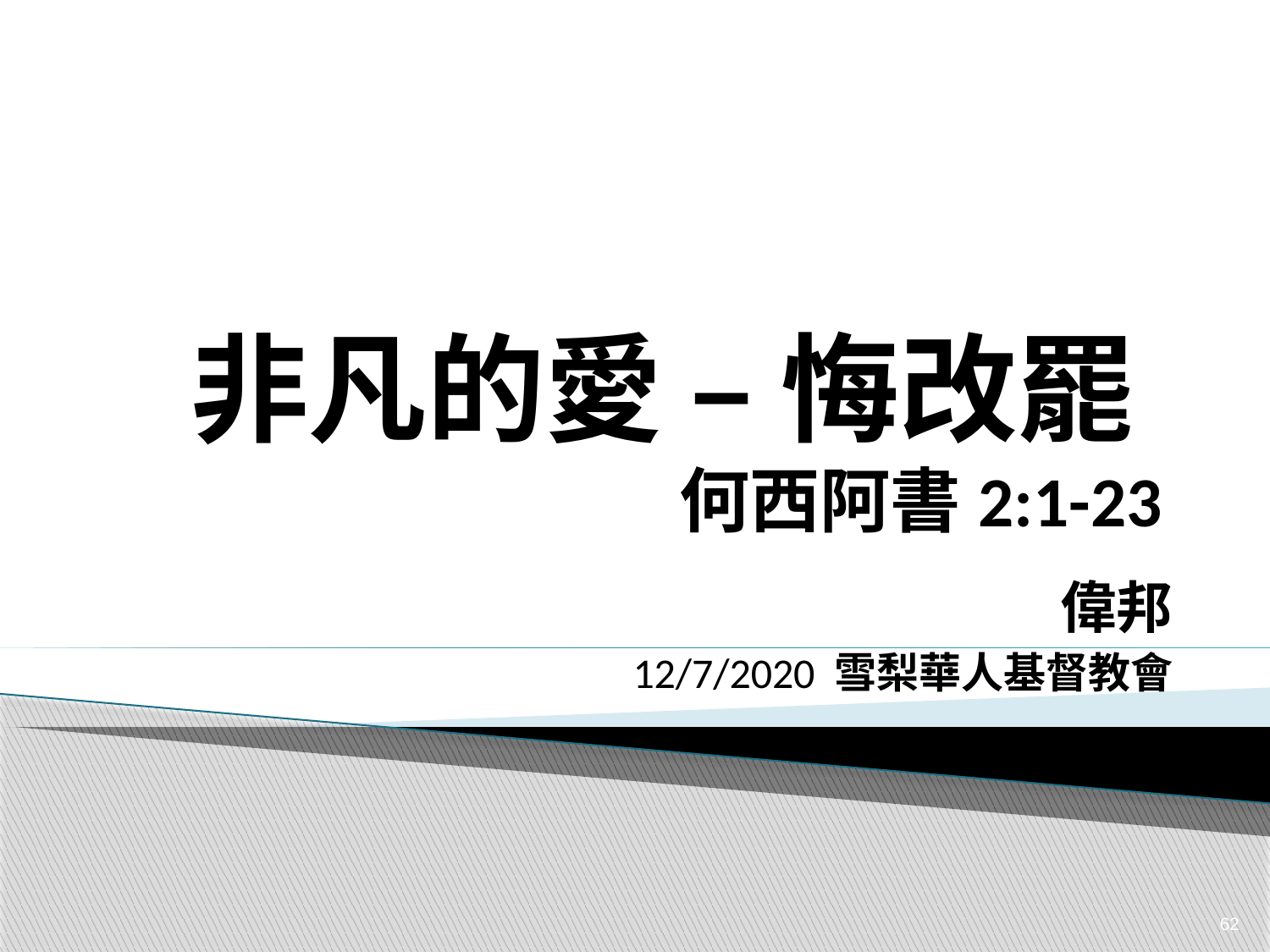

# 非凡的愛 – 悔改罷 何西阿書2:1-23
偉邦
12/7/2020 雪梨華人基督教會

62